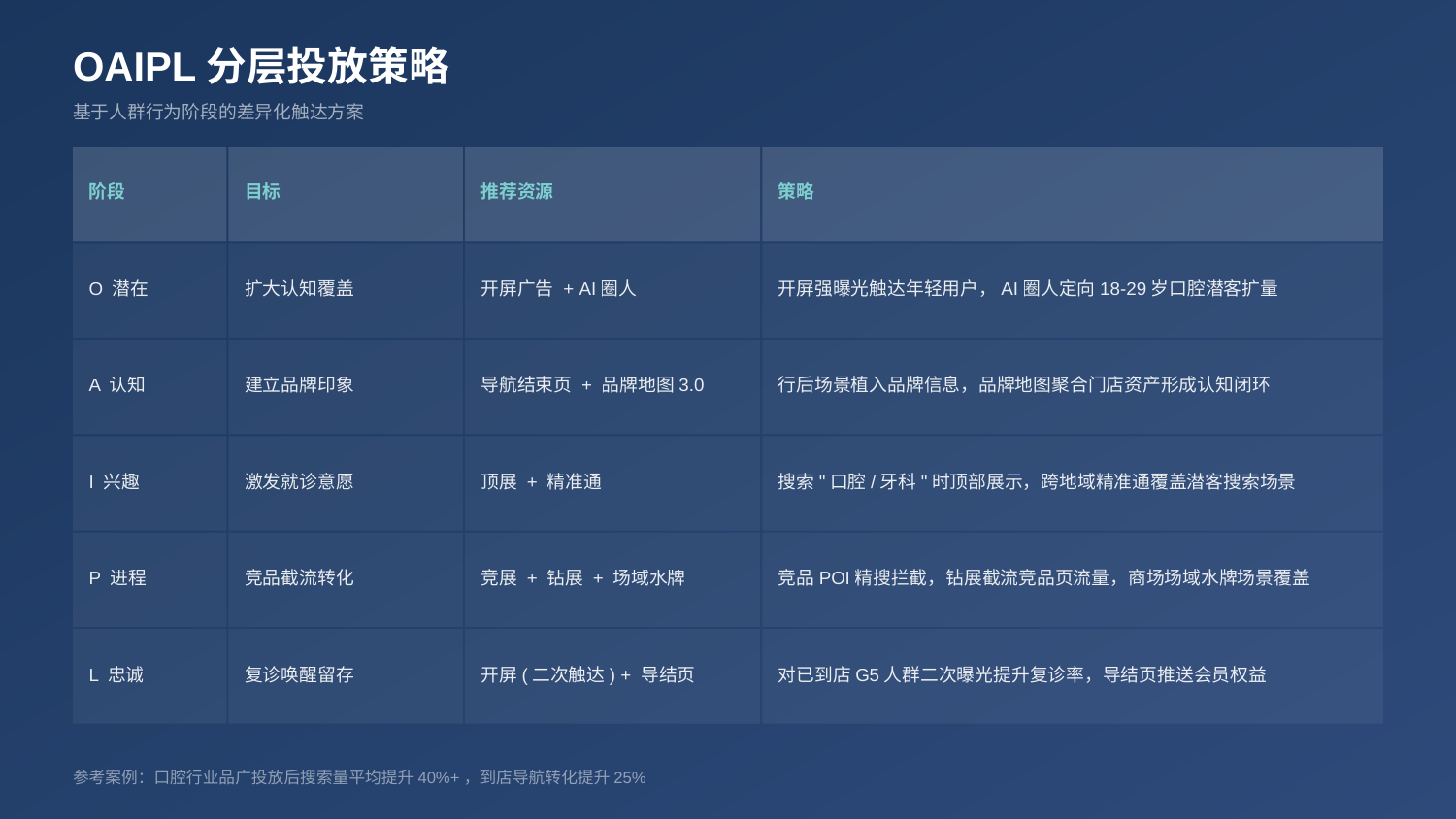

OAIPL分层投放策略
基于人群行为阶段的差异化触达方案

阶段
目标
推荐资源
策略

O 潜在
扩大认知覆盖
开屏广告 + AI圈人
开屏强曝光触达年轻用户，AI圈人定向18-29岁口腔潜客扩量

A 认知
建立品牌印象
导航结束页 + 品牌地图3.0
行后场景植入品牌信息，品牌地图聚合门店资产形成认知闭环

I 兴趣
激发就诊意愿
顶展 + 精准通
搜索"口腔/牙科"时顶部展示，跨地域精准通覆盖潜客搜索场景

P 进程
竞品截流转化
竞展 + 钻展 + 场域水牌
竞品POI精搜拦截，钻展截流竞品页流量，商场场域水牌场景覆盖

L 忠诚
复诊唤醒留存
开屏(二次触达) + 导结页
对已到店G5人群二次曝光提升复诊率，导结页推送会员权益
参考案例：口腔行业品广投放后搜索量平均提升40%+，到店导航转化提升25%